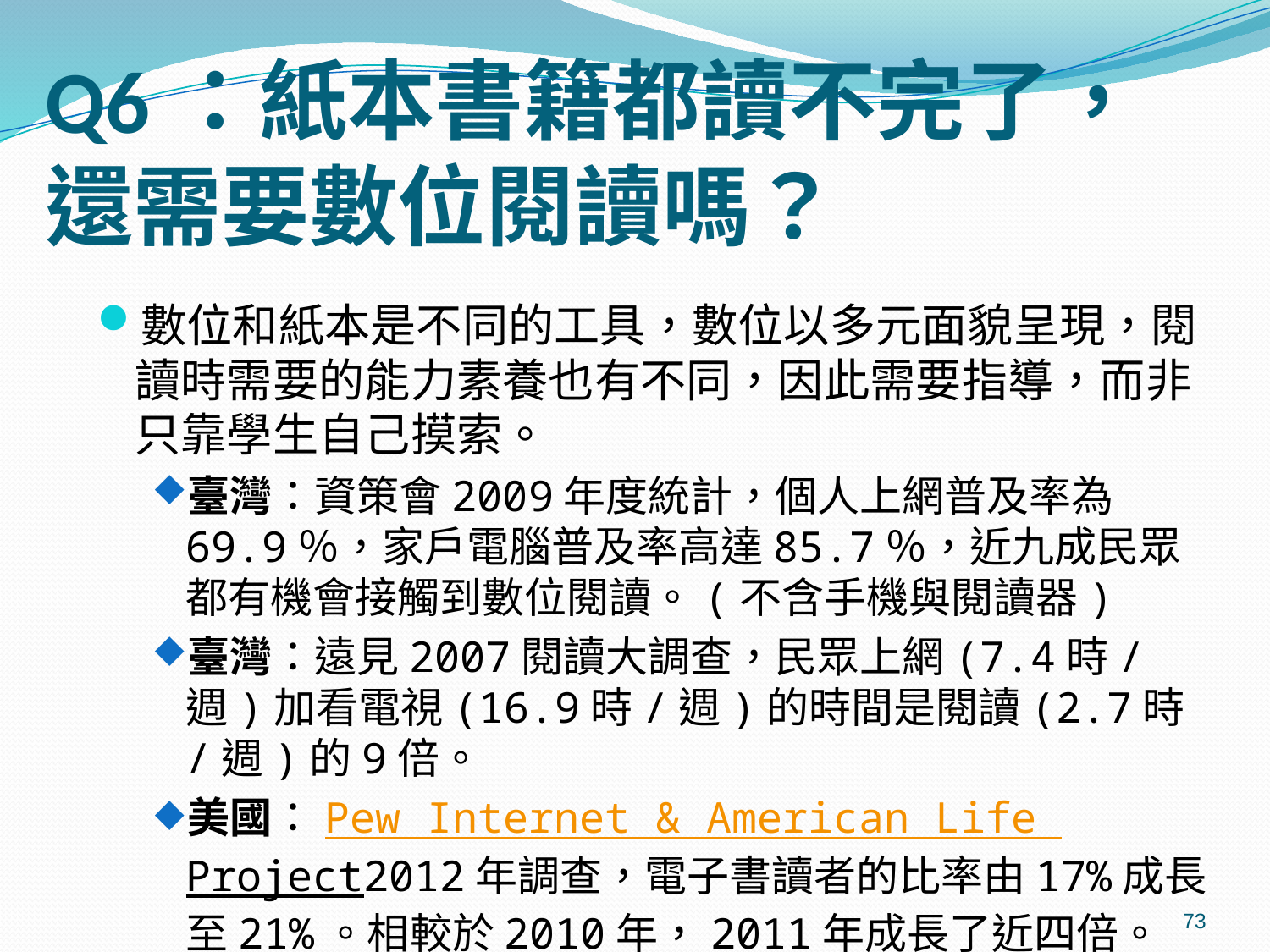

# Q6：紙本書籍都讀不完了，還需要數位閱讀嗎？

數位和紙本是不同的工具，數位以多元面貌呈現，閱讀時需要的能力素養也有不同，因此需要指導，而非只靠學生自己摸索。
臺灣：資策會2009年度統計，個人上網普及率為69.9％，家戶電腦普及率高達85.7％，近九成民眾都有機會接觸到數位閱讀。(不含手機與閱讀器)
臺灣：遠見2007閱讀大調查，民眾上網(7.4時/週)加看電視(16.9時/週)的時間是閱讀(2.7時/週)的9倍。
美國：Pew Internet & American Life Project2012年調查，電子書讀者的比率由17%成長至21%。相較於2010年，2011年成長了近四倍。

73